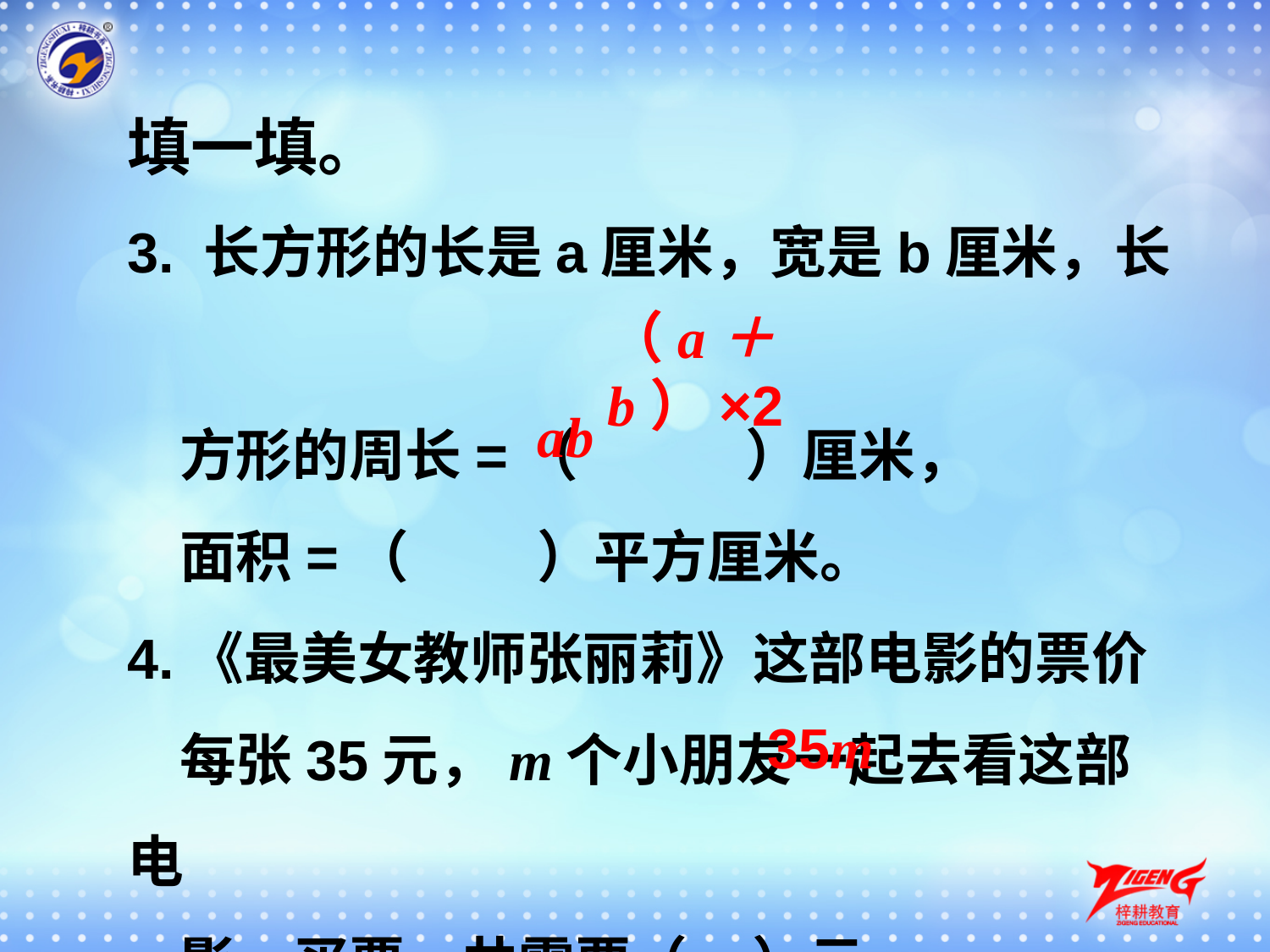

填一填。
3. 长方形的长是a厘米，宽是b厘米，长
   方形的周长=（             ）厘米，
   面积=（          ）平方厘米。
4.《最美女教师张丽莉》这部电影的票价
   每张35元，m个小朋友一起去看这部电
   影，买票一共需要（     ）元。
（a＋b）×2
ab
35m